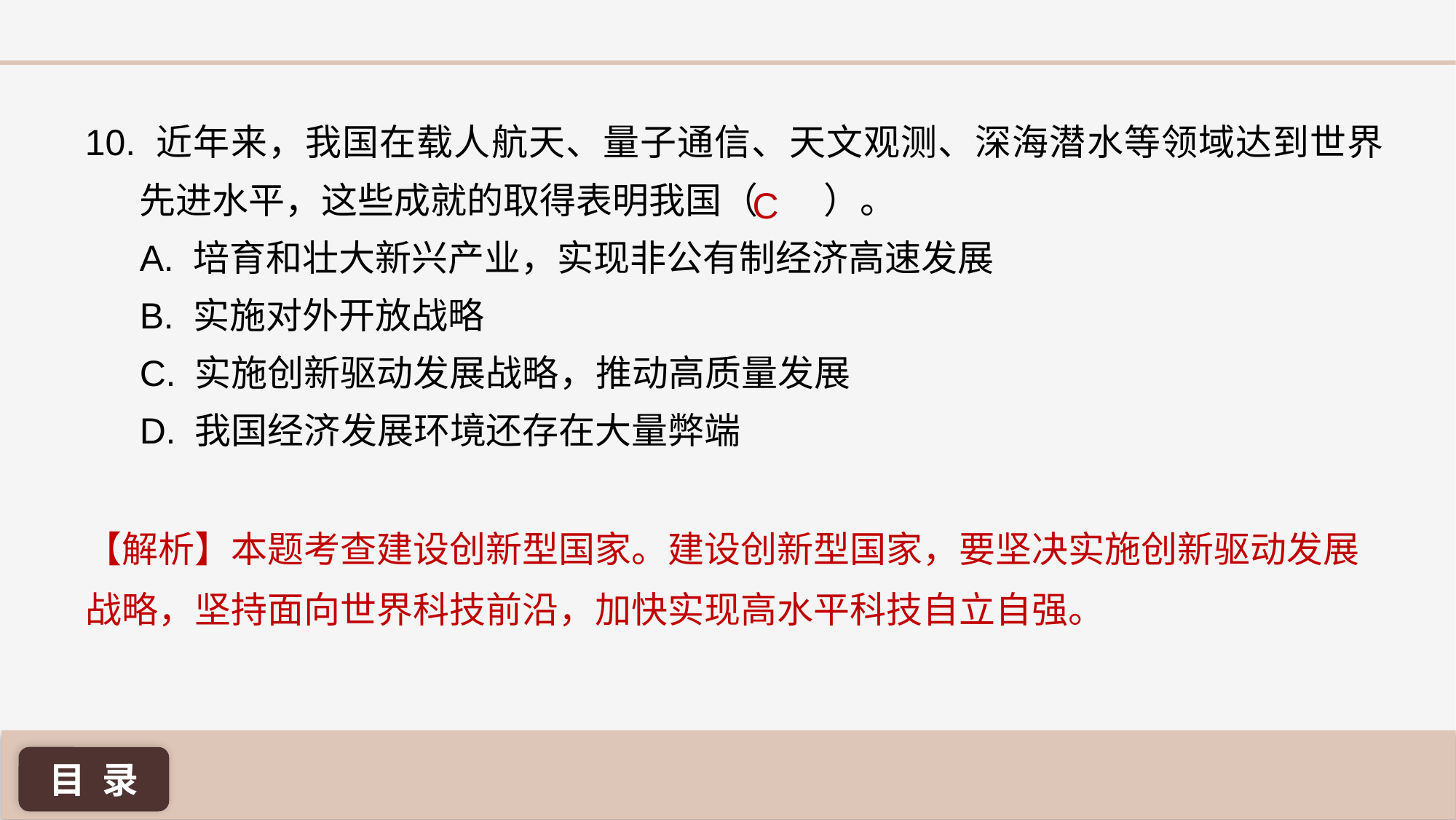

10. 近年来，我国在载人航天、量子通信、天文观测、深海潜水等领域达到世界先进水平，这些成就的取得表明我国（        ）。
A. 培育和壮大新兴产业，实现非公有制经济高速发展
B. 实施对外开放战略
C. 实施创新驱动发展战略，推动高质量发展
D. 我国经济发展环境还存在大量弊端
C
【解析】本题考查建设创新型国家。建设创新型国家，要坚决实施创新驱动发展战略，坚持面向世界科技前沿，加快实现高水平科技自立自强。